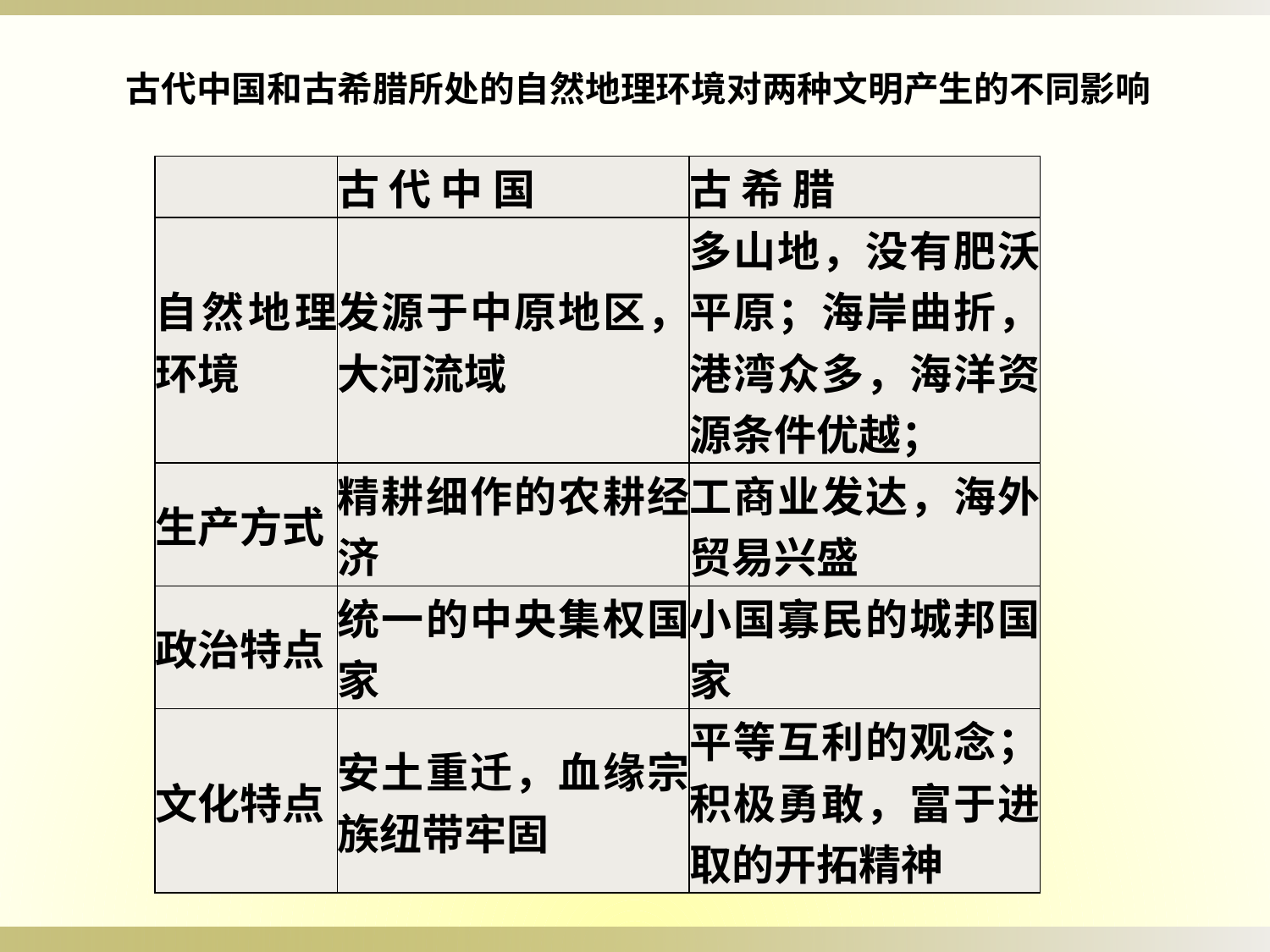

古代中国和古希腊所处的自然地理环境对两种文明产生的不同影响
|  | 古 代 中 国 | 古 希 腊 |
| --- | --- | --- |
| 自然地理环境 | 发源于中原地区，大河流域 | 多山地，没有肥沃平原；海岸曲折，港湾众多，海洋资源条件优越； |
| 生产方式 | 精耕细作的农耕经济 | 工商业发达，海外贸易兴盛 |
| 政治特点 | 统一的中央集权国家 | 小国寡民的城邦国家 |
| 文化特点 | 安土重迁，血缘宗族纽带牢固 | 平等互利的观念；积极勇敢，富于进取的开拓精神 |